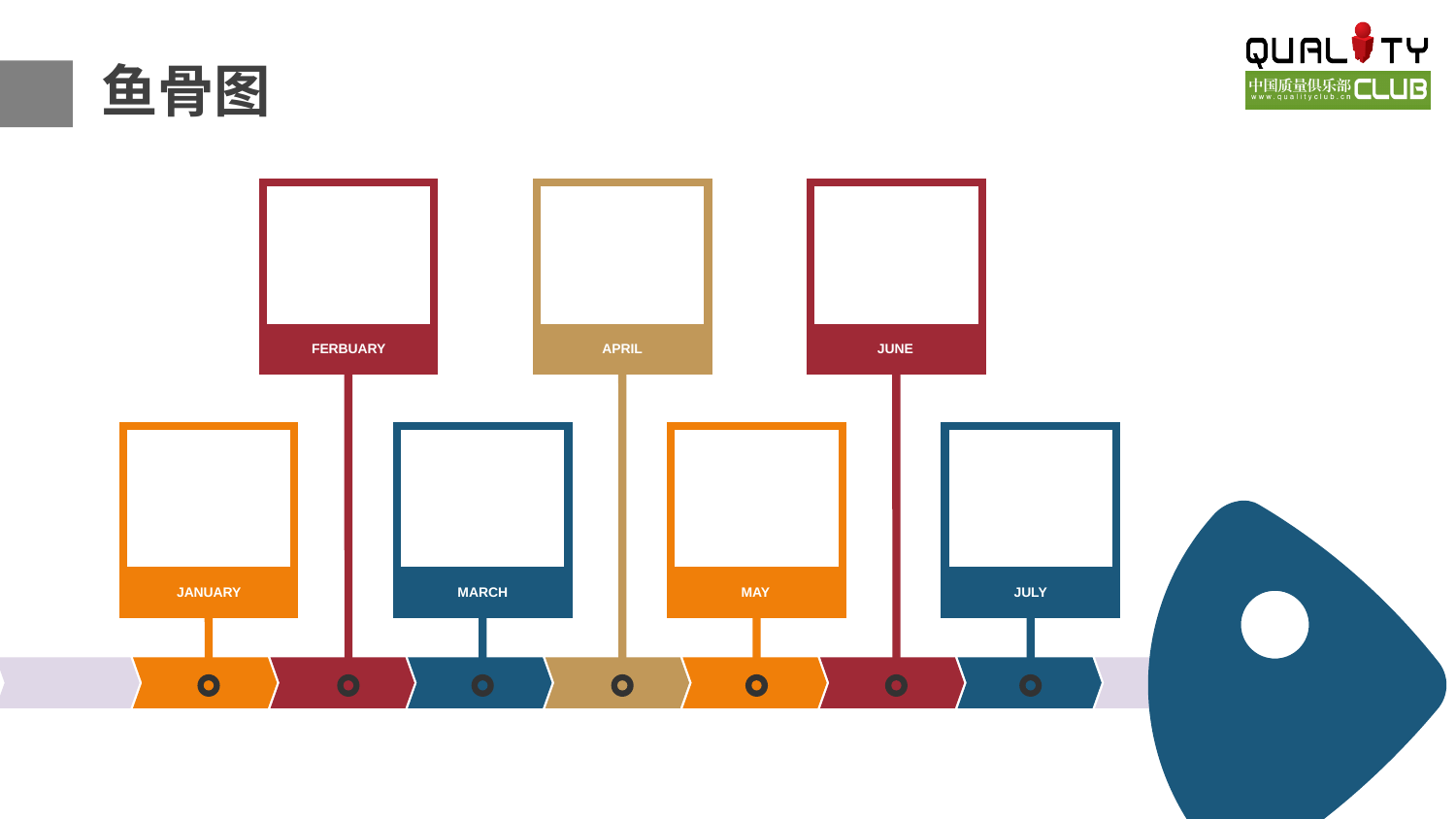

鱼骨图

FERBUARY

APRIL

JUNE

JANUARY

MARCH

MAY

JULY